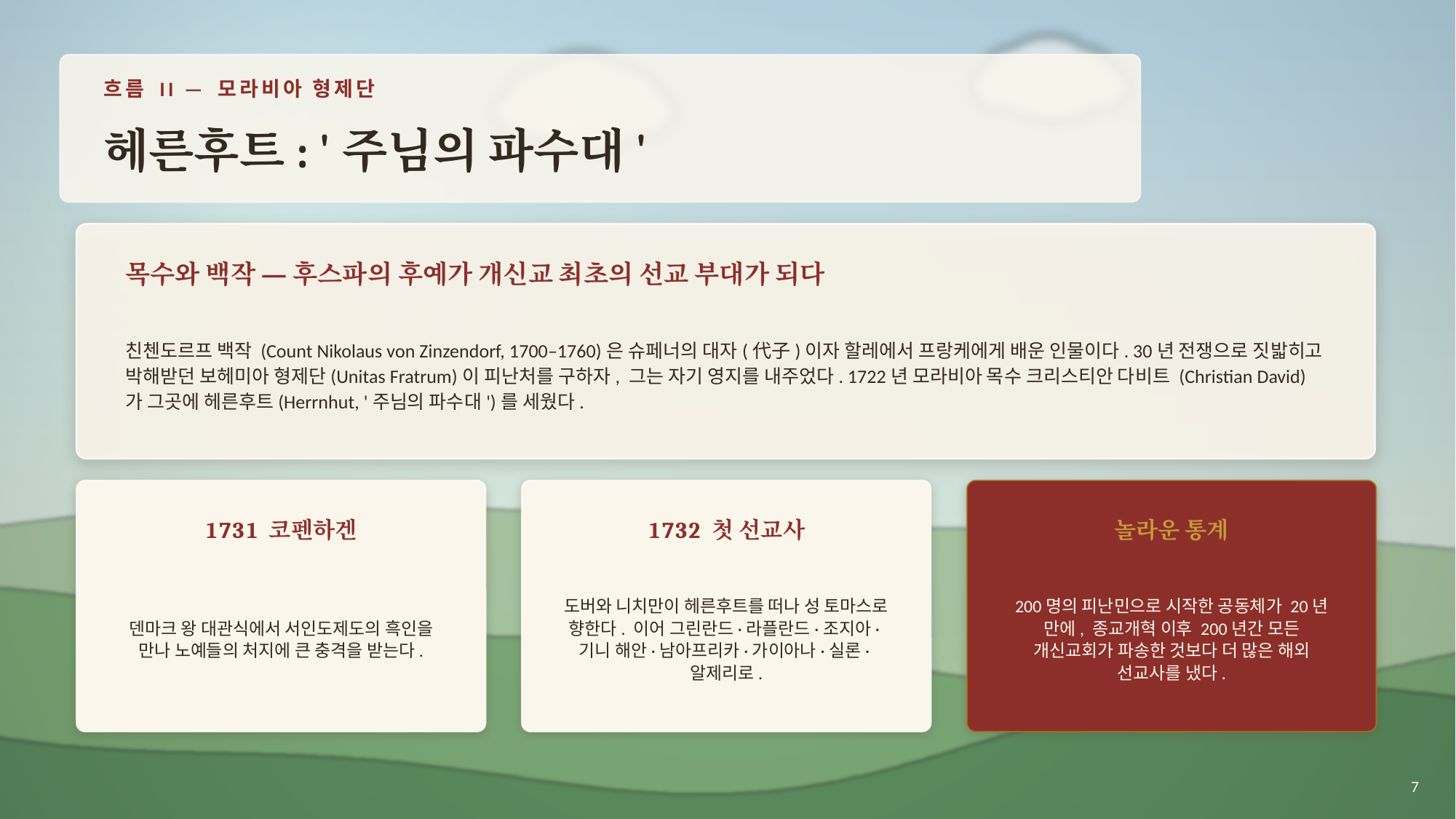

흐름 II — 모라비아 형제단
헤른후트: '주님의 파수대'

목수와 백작 — 후스파의 후예가 개신교 최초의 선교 부대가 되다
친첸도르프 백작 (Count Nikolaus von Zinzendorf, 1700–1760)은 슈페너의 대자(代子)이자 할레에서 프랑케에게 배운 인물이다. 30년 전쟁으로 짓밟히고 박해받던 보헤미아 형제단(Unitas Fratrum)이 피난처를 구하자, 그는 자기 영지를 내주었다. 1722년 모라비아 목수 크리스티안 다비트 (Christian David)가 그곳에 헤른후트(Herrnhut, '주님의 파수대')를 세웠다.

1731 코펜하겐
1732 첫 선교사
놀라운 통계
덴마크 왕 대관식에서 서인도제도의 흑인을 만나 노예들의 처지에 큰 충격을 받는다.
도버와 니치만이 헤른후트를 떠나 성 토마스로 향한다. 이어 그린란드·라플란드·조지아·기니 해안·남아프리카·가이아나·실론·알제리로.
200명의 피난민으로 시작한 공동체가 20년 만에, 종교개혁 이후 200년간 모든 개신교회가 파송한 것보다 더 많은 해외 선교사를 냈다.
7